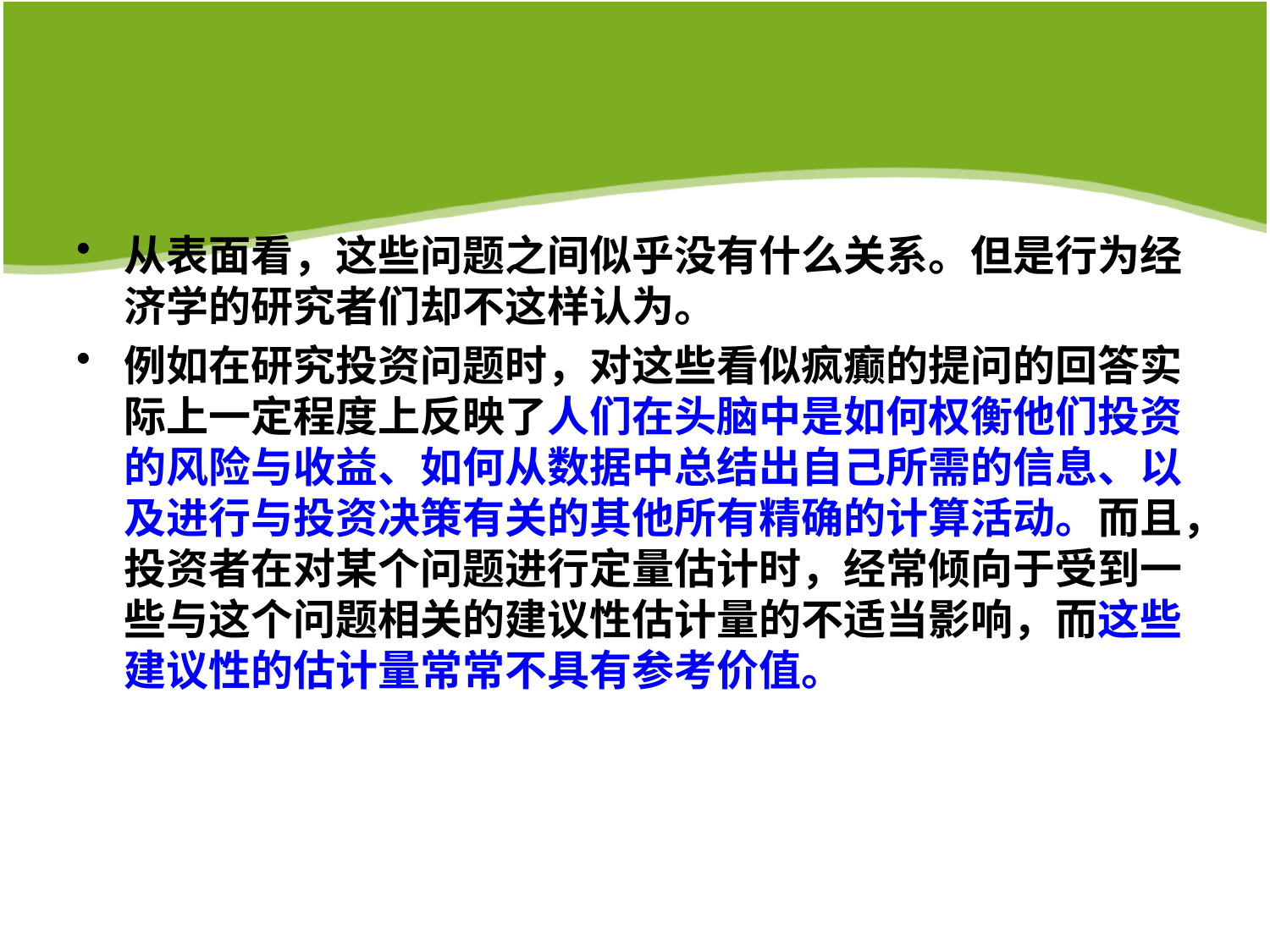

从表面看，这些问题之间似乎没有什么关系。但是行为经济学的研究者们却不这样认为。
例如在研究投资问题时，对这些看似疯癫的提问的回答实际上一定程度上反映了人们在头脑中是如何权衡他们投资的风险与收益、如何从数据中总结出自己所需的信息、以及进行与投资决策有关的其他所有精确的计算活动。而且，投资者在对某个问题进行定量估计时，经常倾向于受到一些与这个问题相关的建议性估计量的不适当影响，而这些建议性的估计量常常不具有参考价值。